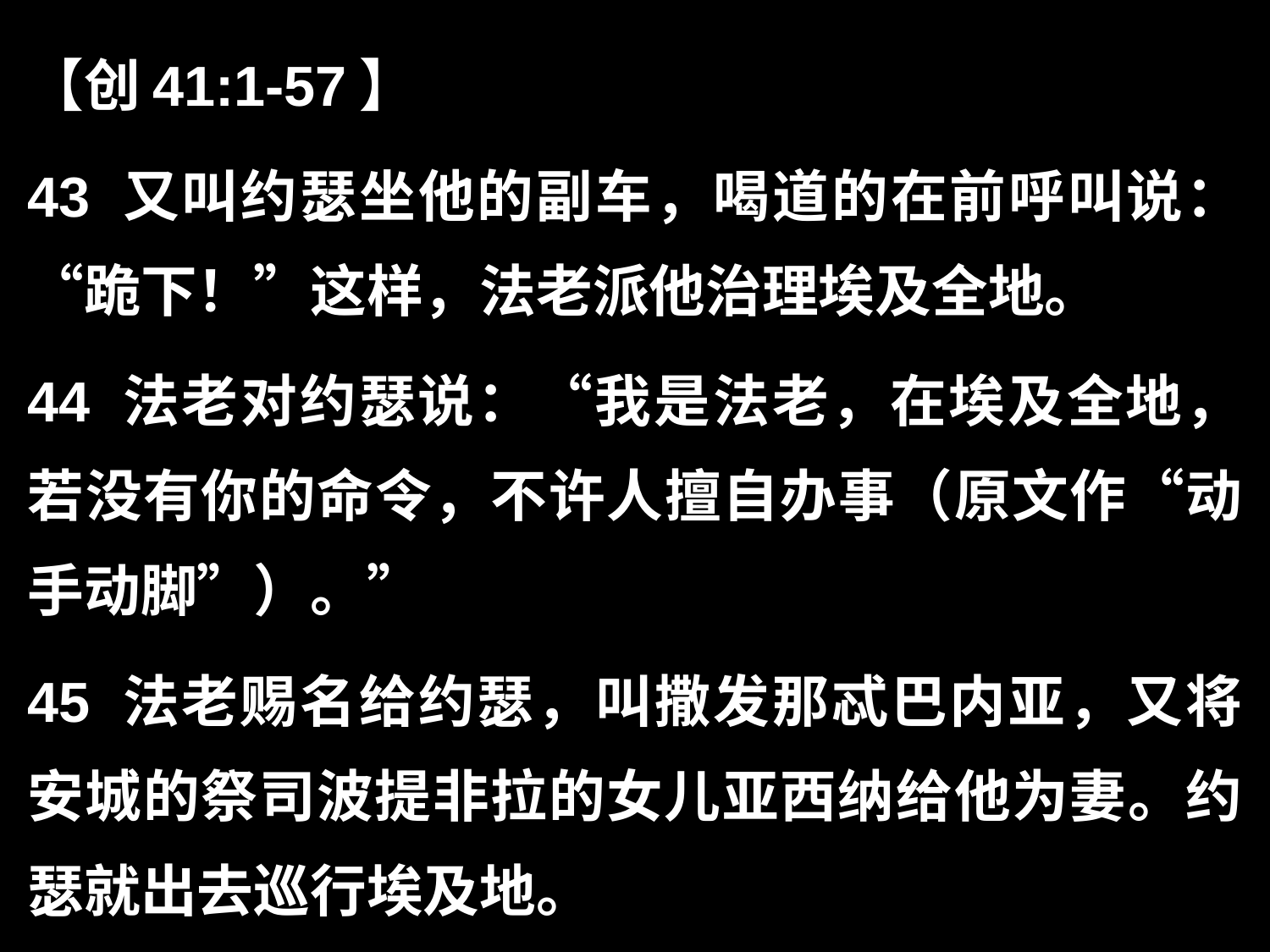

【创41:1-57】
43 又叫约瑟坐他的副车，喝道的在前呼叫说：“跪下！”这样，法老派他治理埃及全地。
44 法老对约瑟说：“我是法老，在埃及全地，若没有你的命令，不许人擅自办事（原文作“动手动脚”）。”
45 法老赐名给约瑟，叫撒发那忒巴内亚，又将安城的祭司波提非拉的女儿亚西纳给他为妻。约瑟就出去巡行埃及地。